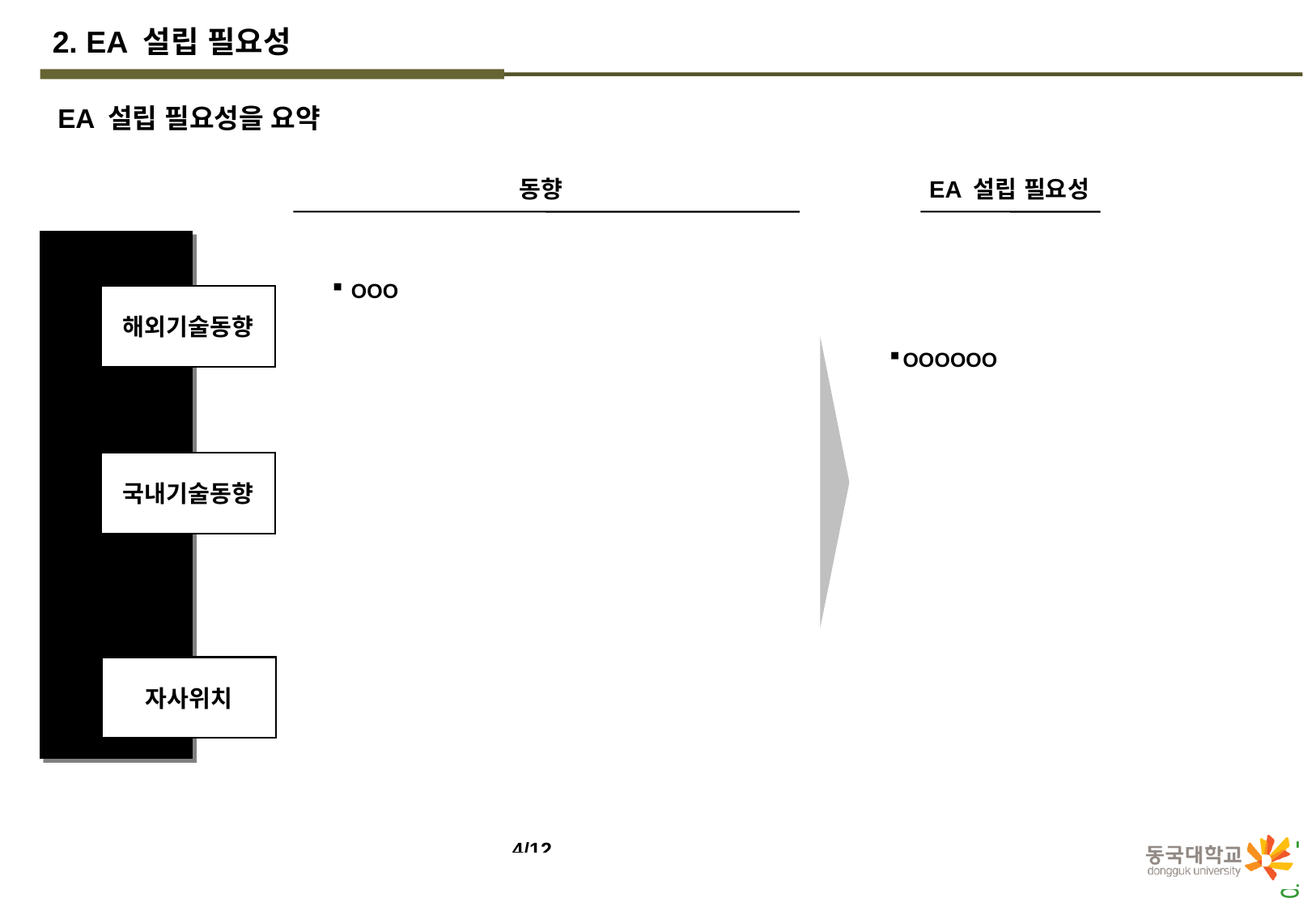

2. EA 설립 필요성
EA 설립 필요성을 요약
동향
EA 설립 필요성

 OOO
해외기술동향

OOOOOO
국내기술동향
자사위치